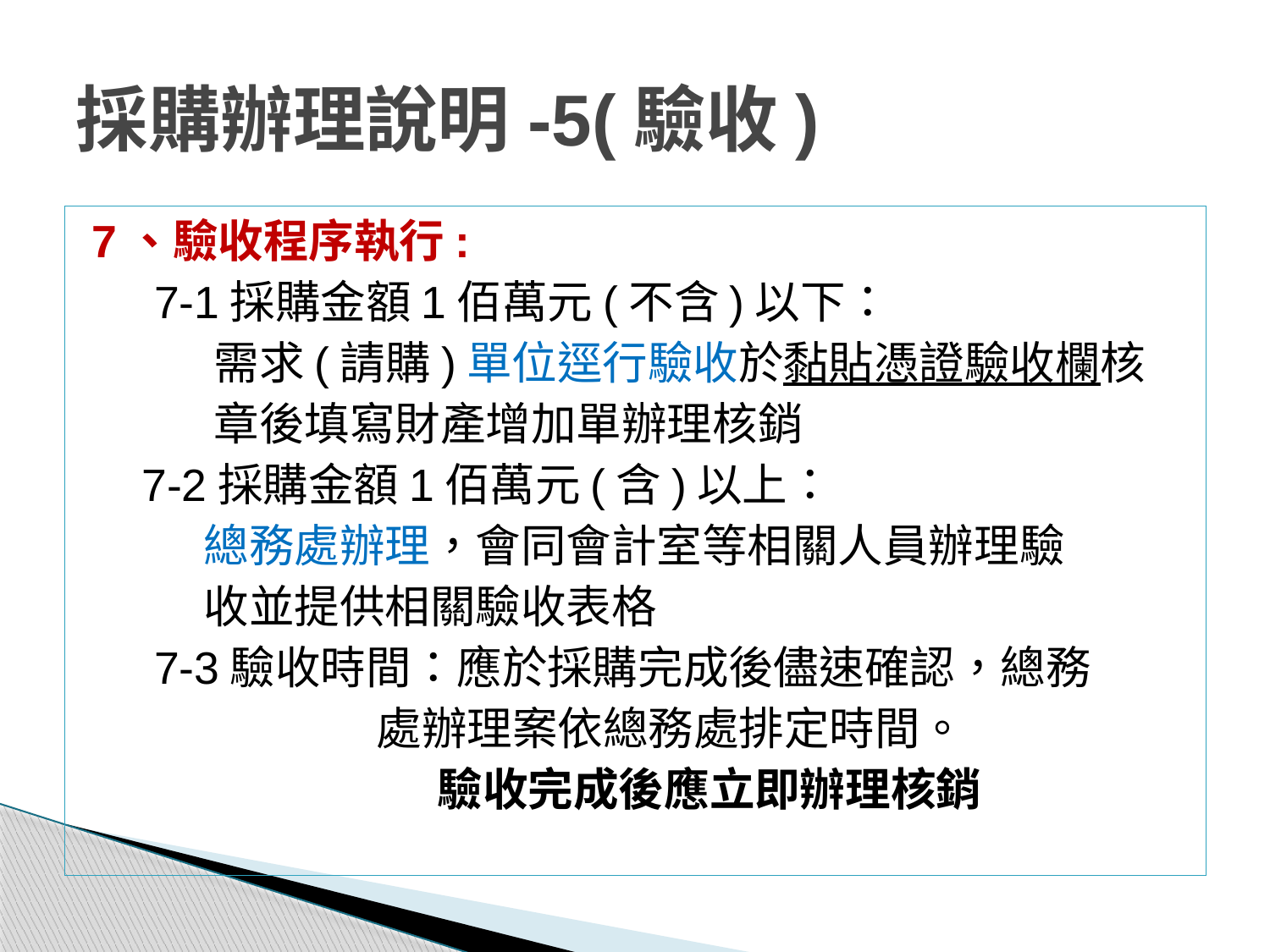

# 採購辦理說明-5(驗收)
7、驗收程序執行:
     7-1採購金額1佰萬元(不含)以下：
           需求(請購)單位逕行驗收於黏貼憑證驗收欄核
           章後填寫財產增加單辦理核銷
    7-2採購金額1佰萬元(含)以上：
          總務處辦理，會同會計室等相關人員辦理驗
          收並提供相關驗收表格
     7-3驗收時間：應於採購完成後儘速確認，總務
                           處辦理案依總務處排定時間。
                                 驗收完成後應立即辦理核銷